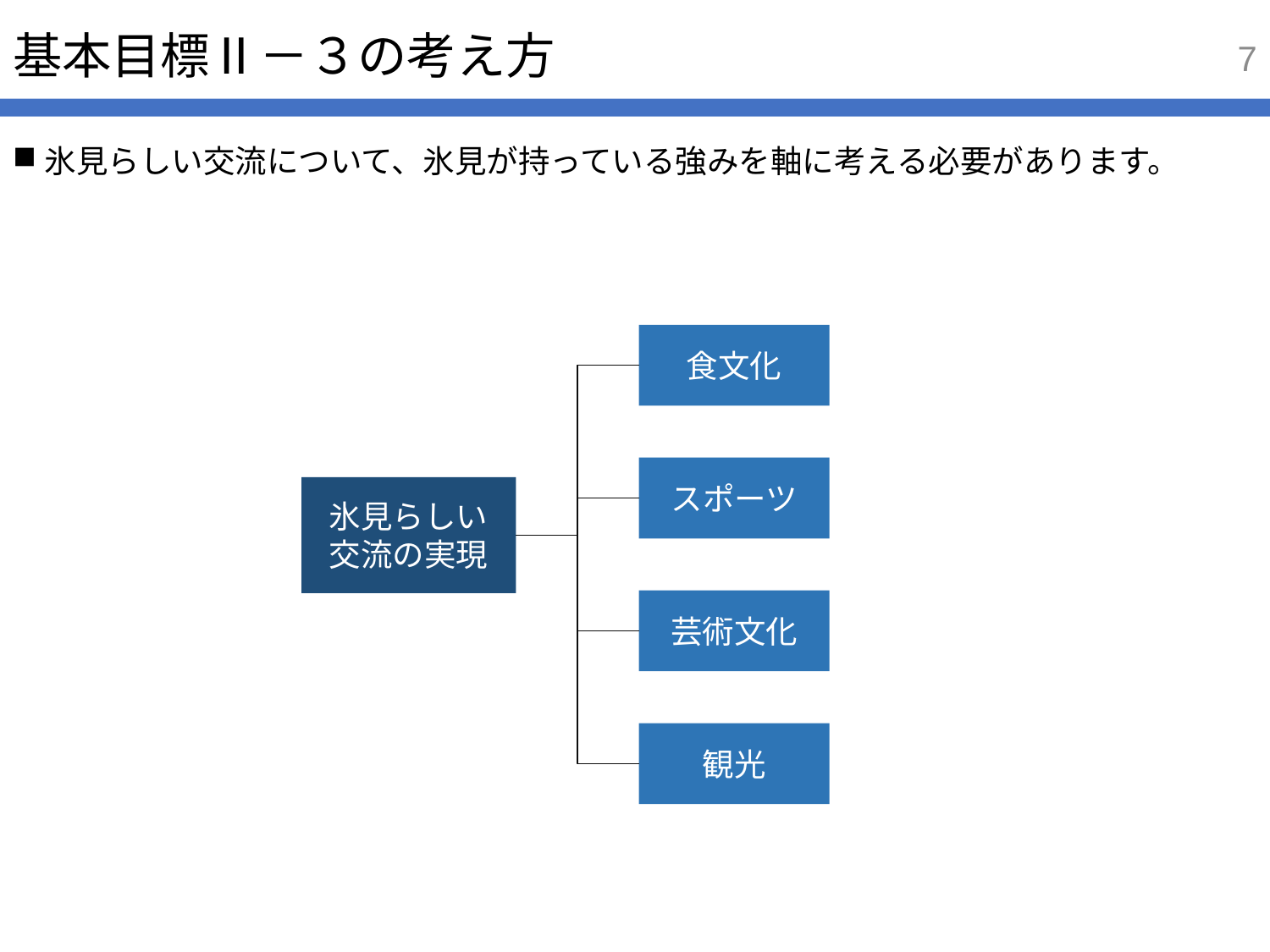

7
# 基本目標Ⅱ－３の考え方
氷見らしい交流について、氷見が持っている強みを軸に考える必要があります。
食文化
スポーツ
氷見らしい交流の実現
芸術文化
観光